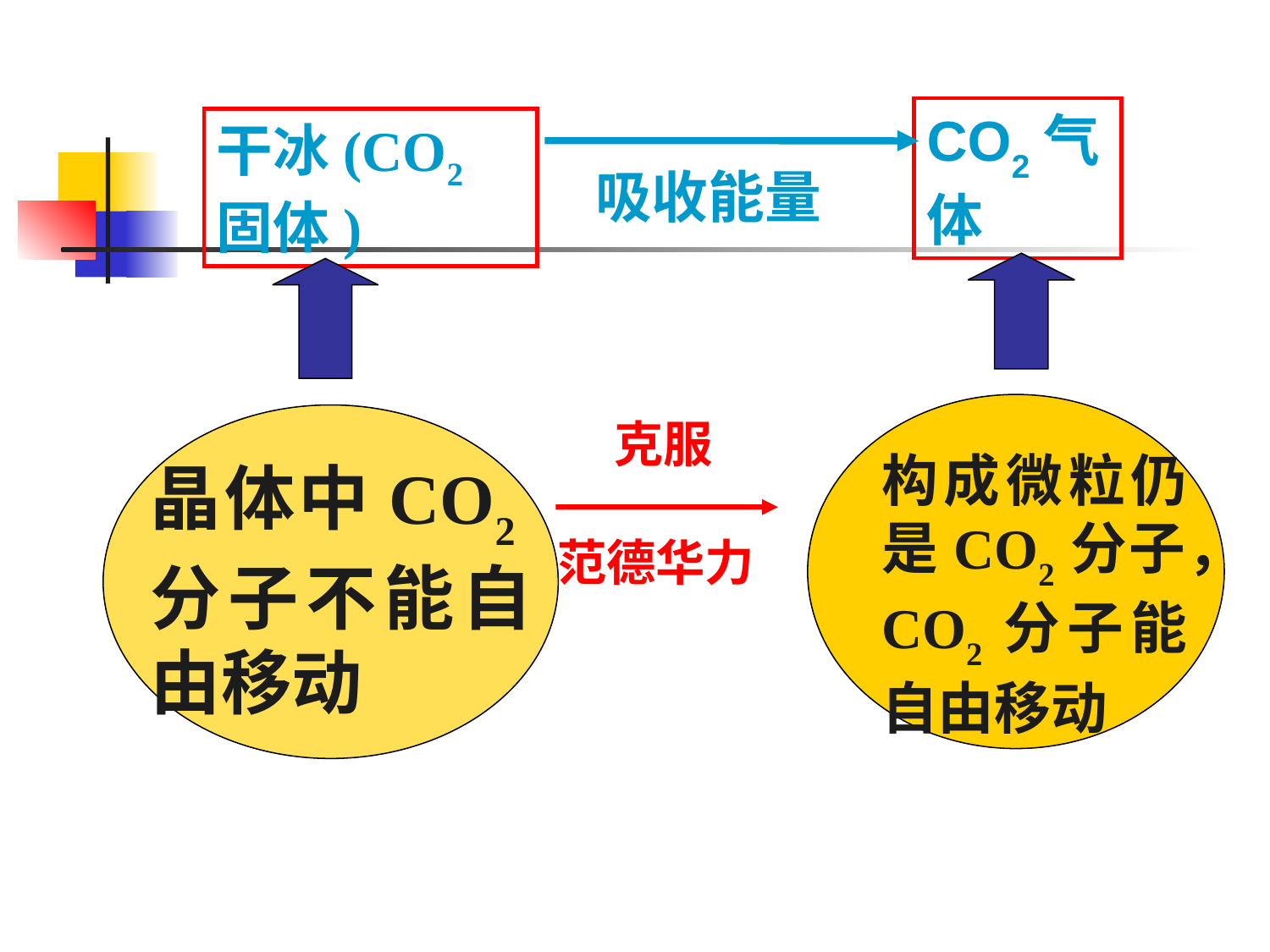

CO2气体
干冰(CO2固体)

吸收能量

构成微粒仍是CO2分子，CO2分子能自由移动

晶体中CO2分子不能自由移动
    克服

范德华力